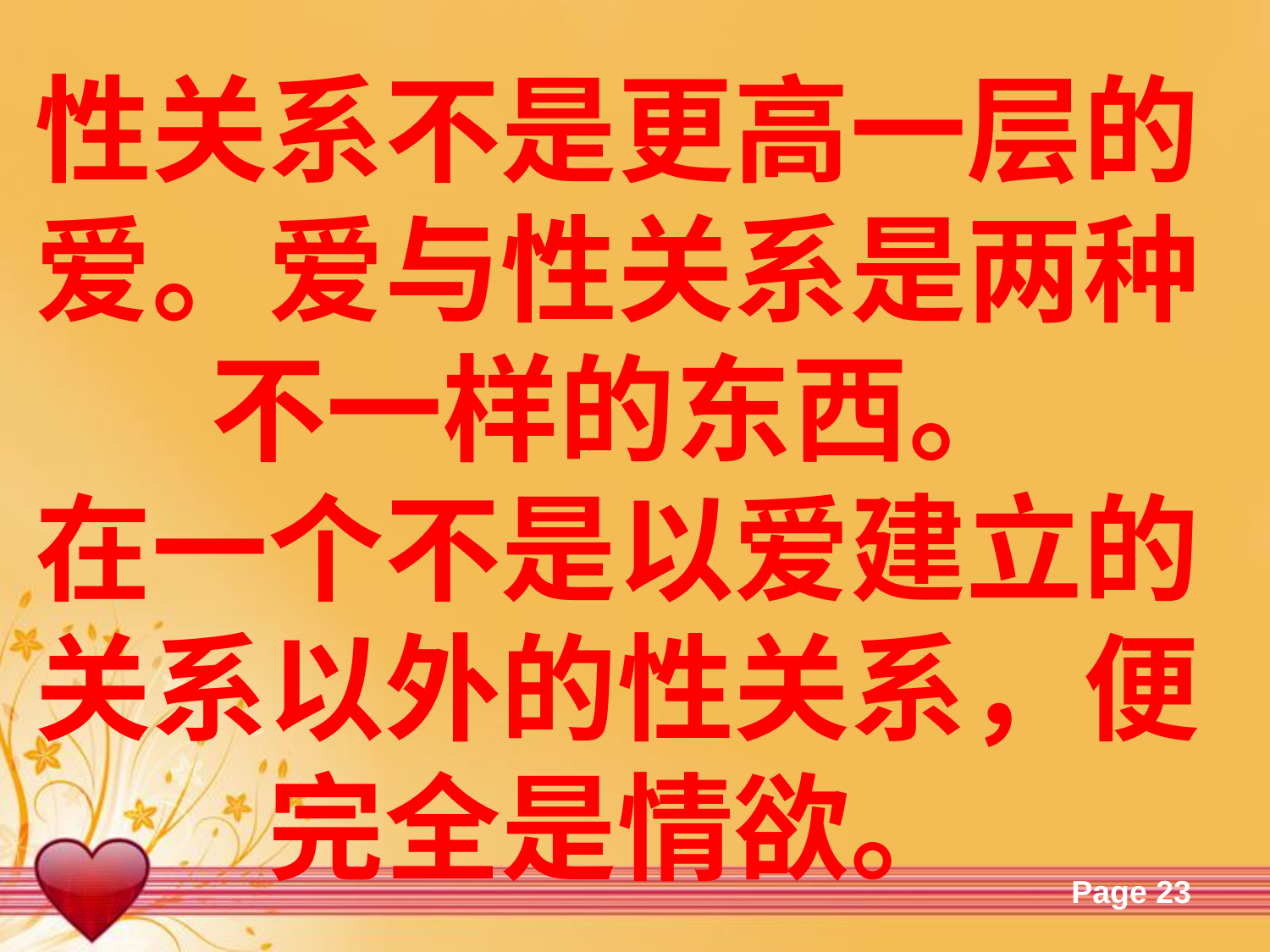

性关系不是更高一层的爱。爱与性关系是两种不一样的东西。
在一个不是以爱建立的关系以外的性关系，便完全是情欲。